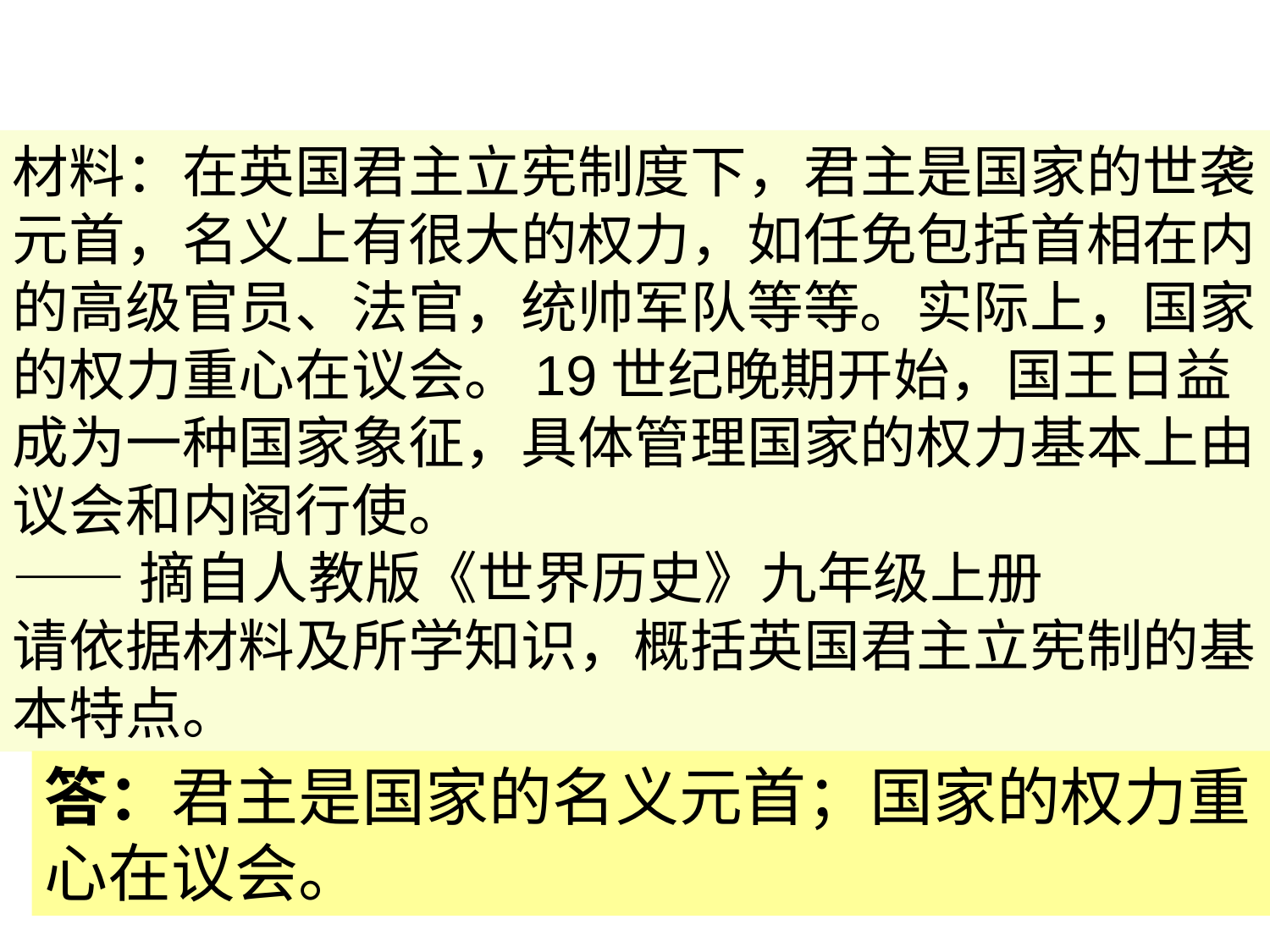

经典题练
材料：在英国君主立宪制度下，君主是国家的世袭元首，名义上有很大的权力，如任免包括首相在内的高级官员、法官，统帅军队等等。实际上，国家的权力重心在议会。19世纪晚期开始，国王日益成为一种国家象征，具体管理国家的权力基本上由议会和内阁行使。
——摘自人教版《世界历史》九年级上册
请依据材料及所学知识，概括英国君主立宪制的基本特点。
答：君主是国家的名义元首；国家的权力重心在议会。